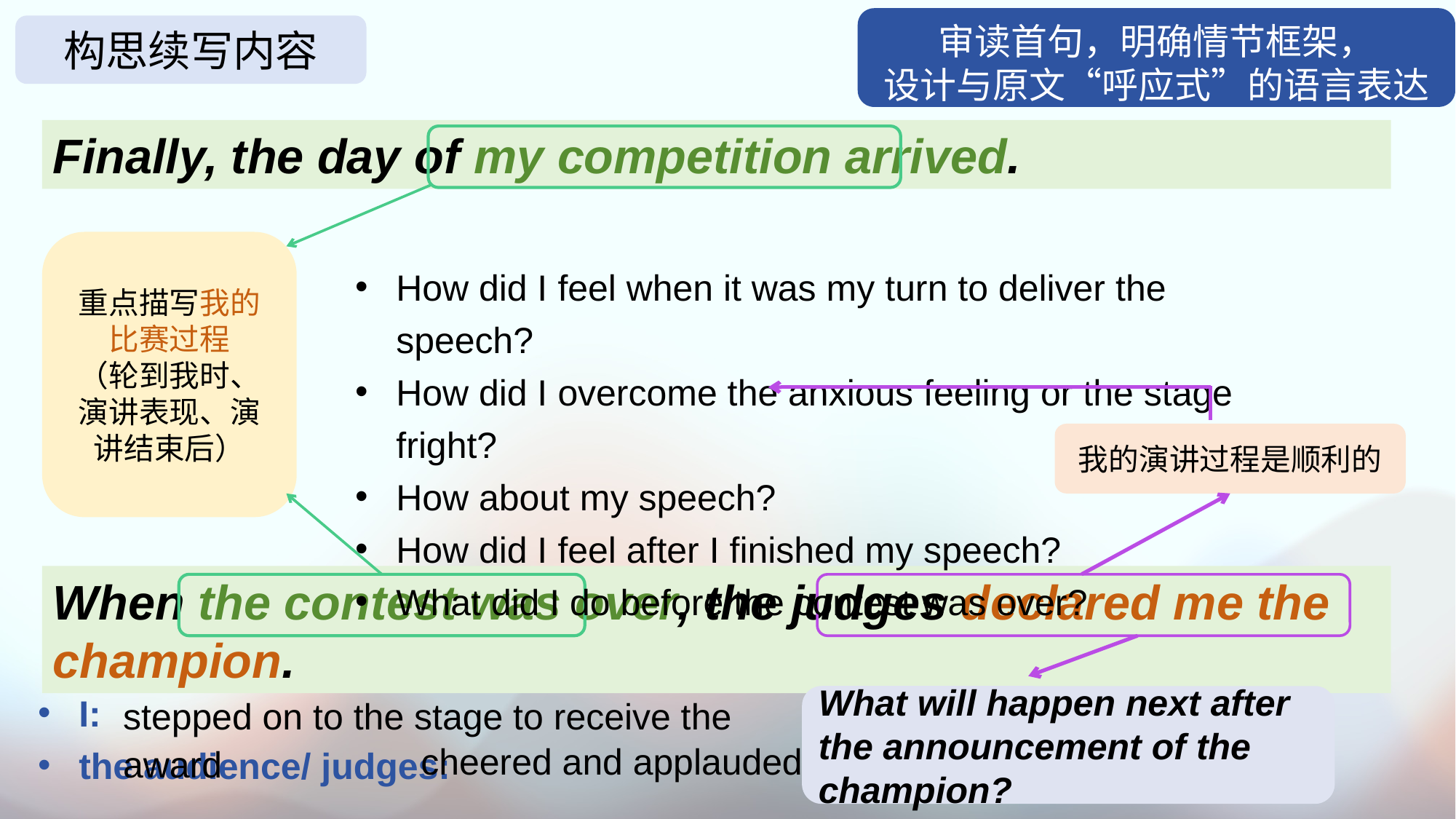

审读首句，明确情节框架，
设计与原文“呼应式”的语言表达
构思续写内容
Finally, the day of my competition arrived.

重点描写我的比赛过程
（轮到我时、演讲表现、演讲结束后）
How did I feel when it was my turn to deliver the speech?
How did I overcome the anxious feeling or the stage fright?
How about my speech?
How did I feel after I finished my speech?
What did I do before the contest was over?
我的演讲过程是顺利的

When the contest was over, the judges declared me the champion.
I:
the audience/ judges:
stepped on to the stage to receive the award
What will happen next after the announcement of the champion?
cheered and applauded